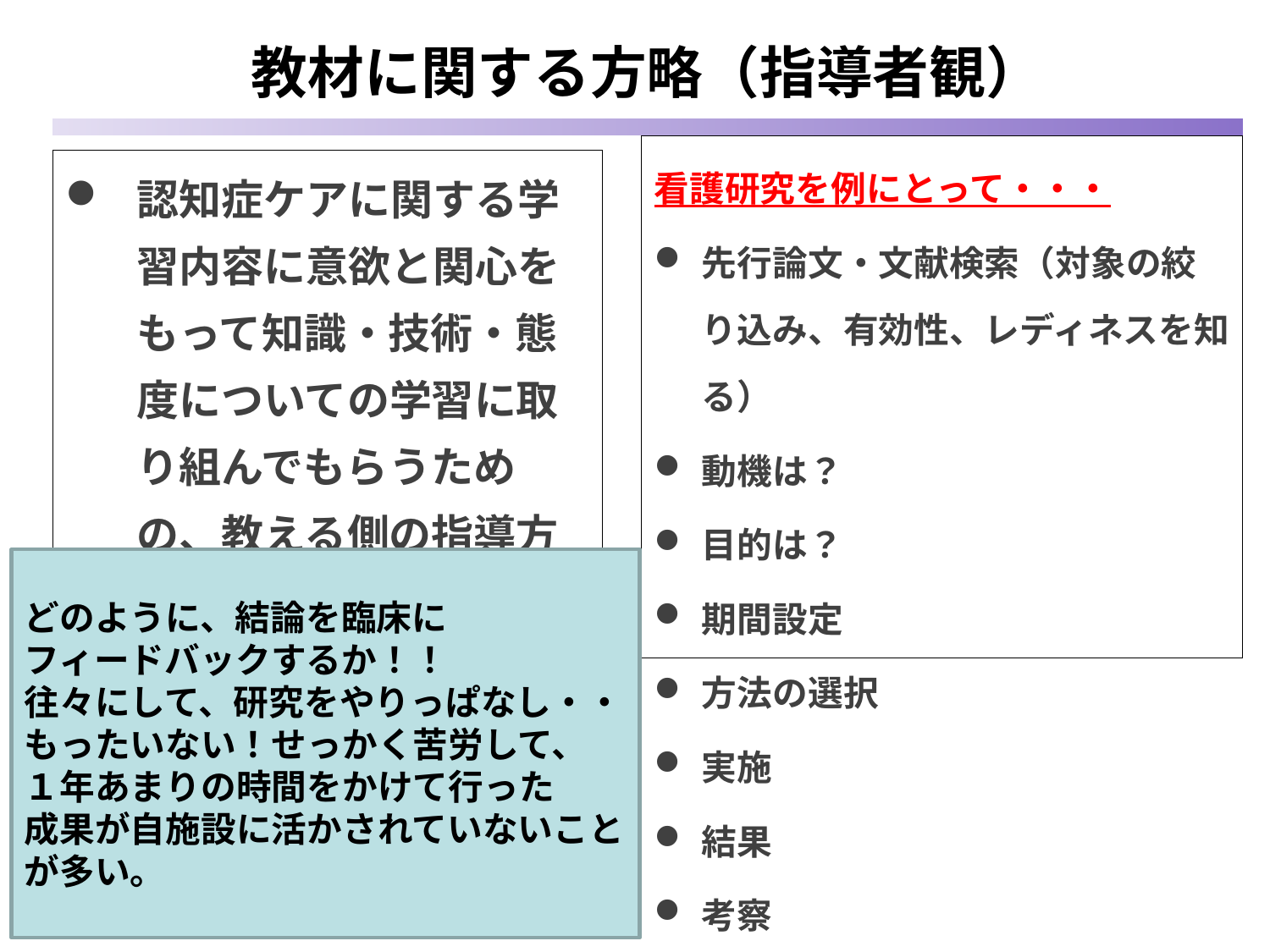

教材に関する方略（指導者観）

看護研究を例にとって・・・
先行論文・文献検索（対象の絞り込み、有効性、レディネスを知る）
動機は？
目的は？
期間設定
方法の選択
実施
結果
考察
結論
認知症ケアに関する学習内容に意欲と関心をもって知識・技術・態度についての学習に取り組んでもらうための、教える側の指導方針
どのように、結論を臨床に
フィードバックするか！！
往々にして、研究をやりっぱなし・・
もったいない！せっかく苦労して、
１年あまりの時間をかけて行った
成果が自施設に活かされていないこと
が多い。